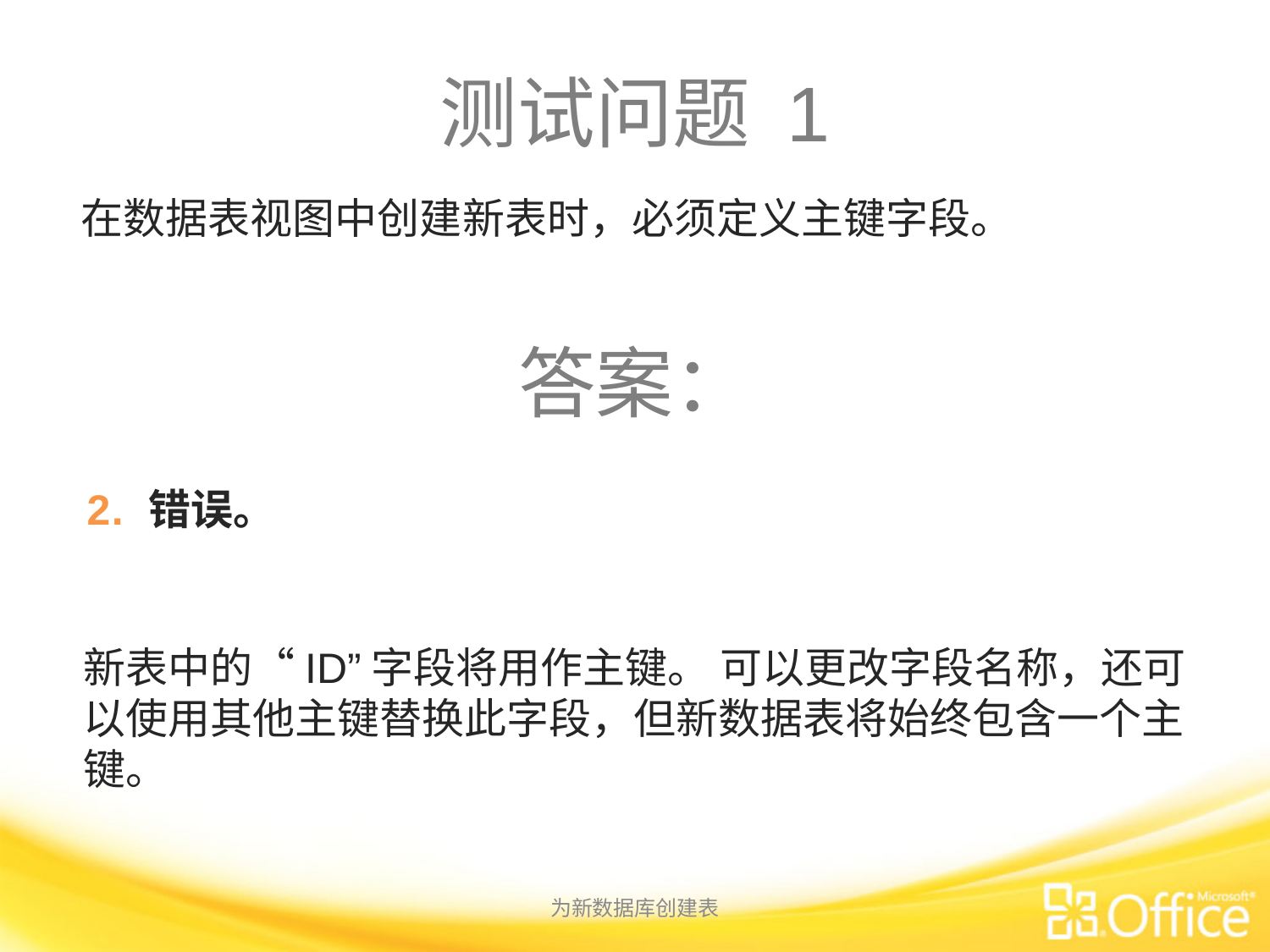

# 测试问题 1
在数据表视图中创建新表时，必须定义主键字段。
答案：
错误。
新表中的“ID”字段将用作主键。 可以更改字段名称，还可以使用其他主键替换此字段，但新数据表将始终包含一个主键。
为新数据库创建表